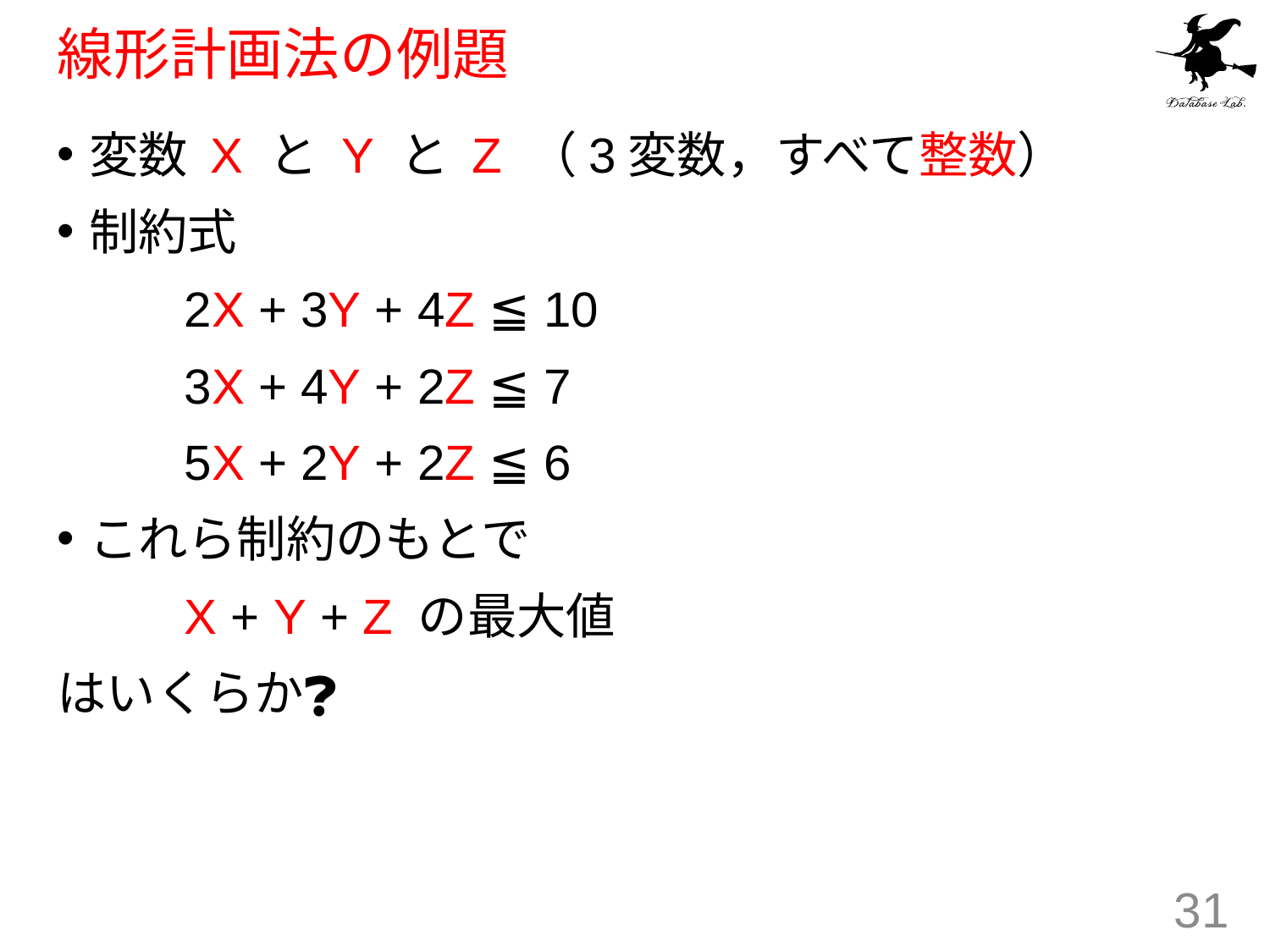

# 線形計画法の例題
変数 X と Y と Z （3変数，すべて整数）
制約式
	2X + 3Y + 4Z ≦ 10
        	3X + 4Y + 2Z ≦ 7
       	5X + 2Y + 2Z ≦ 6
これら制約のもとで
　　 	X + Y + Z の最大値
はいくらか❓
31